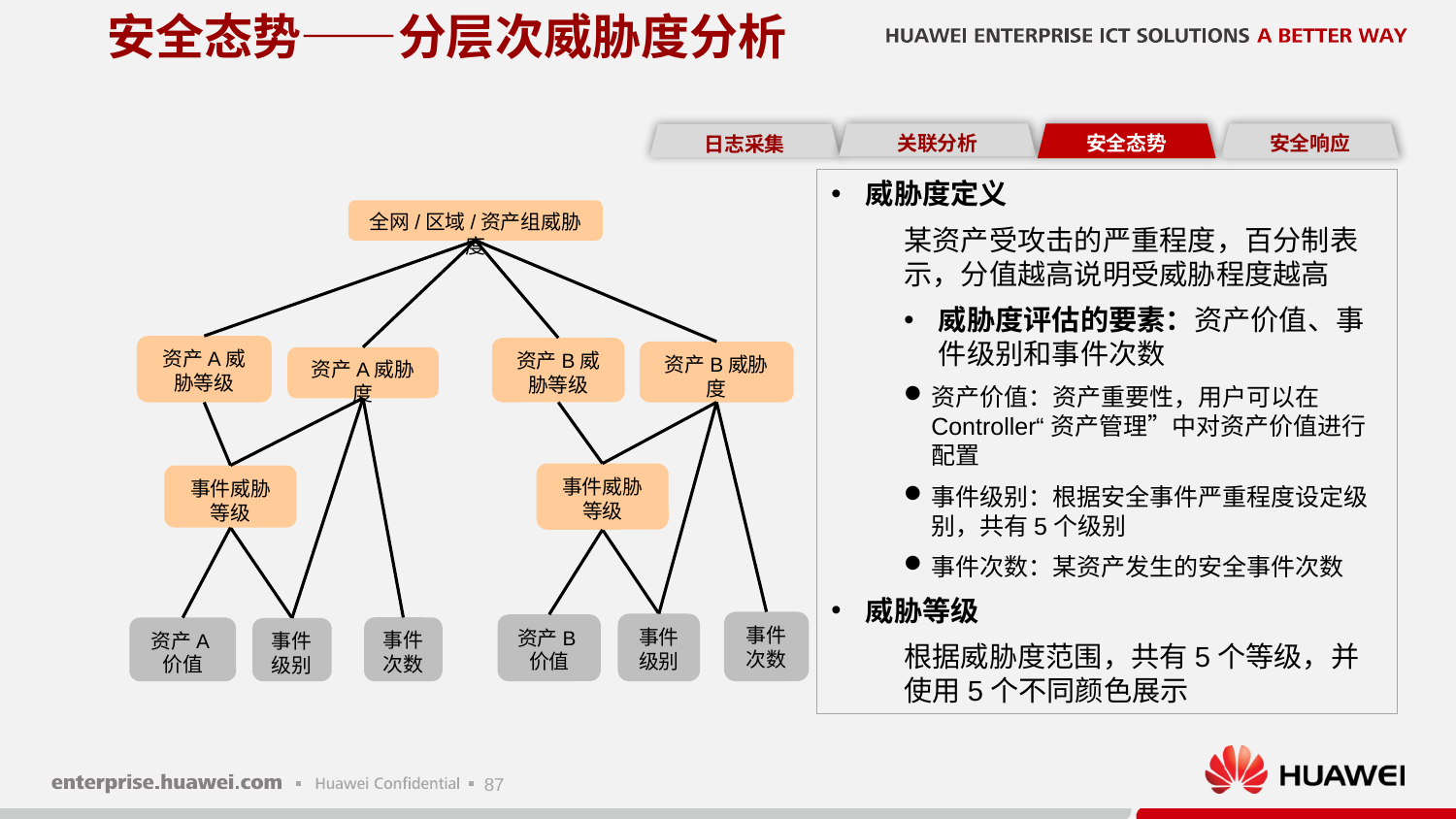

安全态势——分层次威胁度分析

关联分析
安全态势
安全响应
日志采集
威胁度定义
某资产受攻击的严重程度，百分制表示，分值越高说明受威胁程度越高
威胁度评估的要素：资产价值、事件级别和事件次数
资产价值：资产重要性，用户可以在Controller“资产管理”中对资产价值进行配置
事件级别：根据安全事件严重程度设定级别，共有5个级别
事件次数：某资产发生的安全事件次数
威胁等级
根据威胁度范围，共有5个等级，并使用5个不同颜色展示
全网/区域/资产组威胁度
资产A威胁等级
资产B威胁等级
资产B威胁度
资产A威胁度
事件威胁等级
事件威胁等级
事件次数
事件级别
资产B价值
事件次数
资产A价值
事件级别